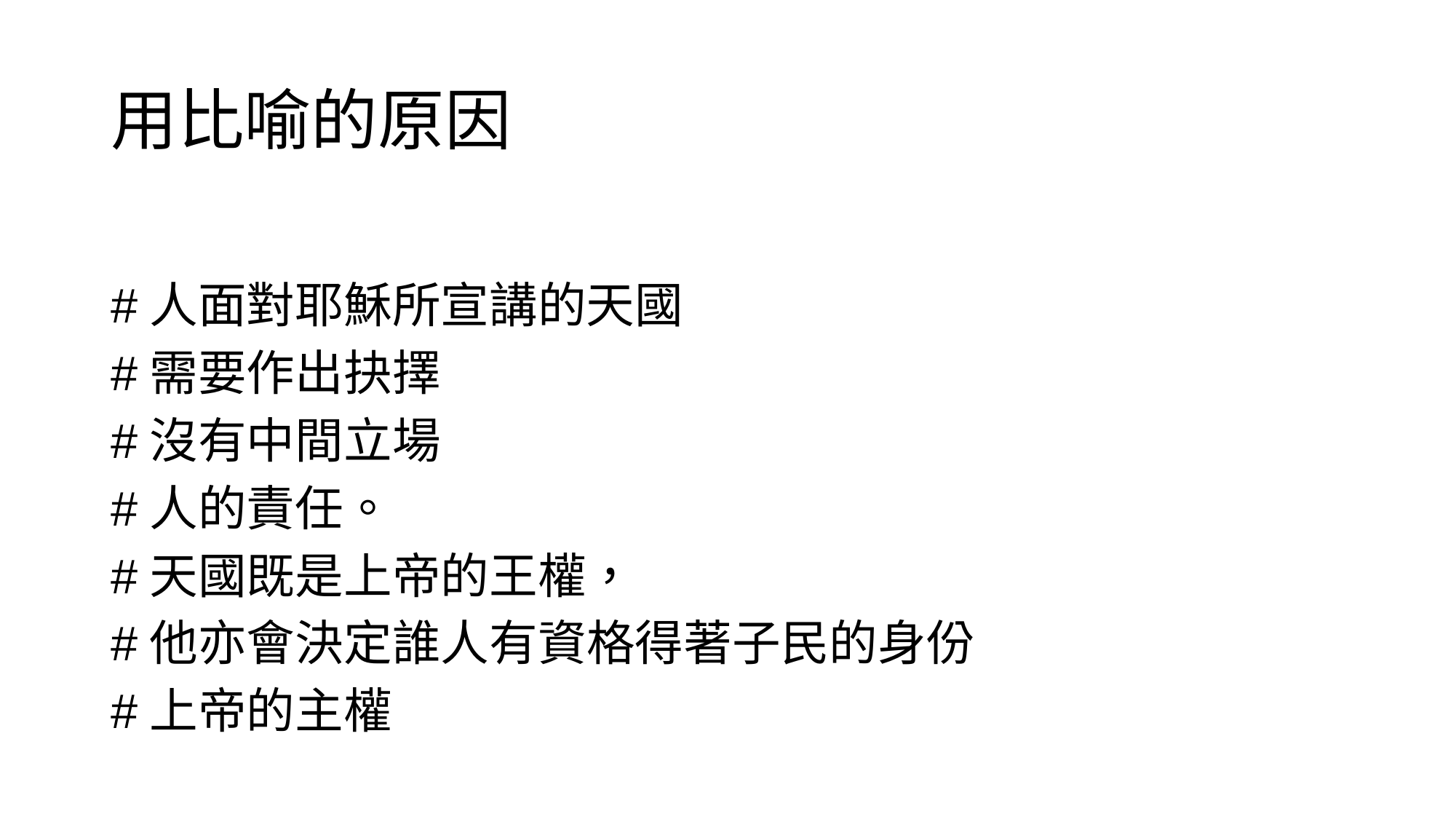

# 用比喻的原因

#人面對耶穌所宣講的天國
#需要作出抉擇
#沒有中間立場
#人的責任。
#天國既是上帝的王權，
#他亦會決定誰人有資格得著子民的身份
#上帝的主權